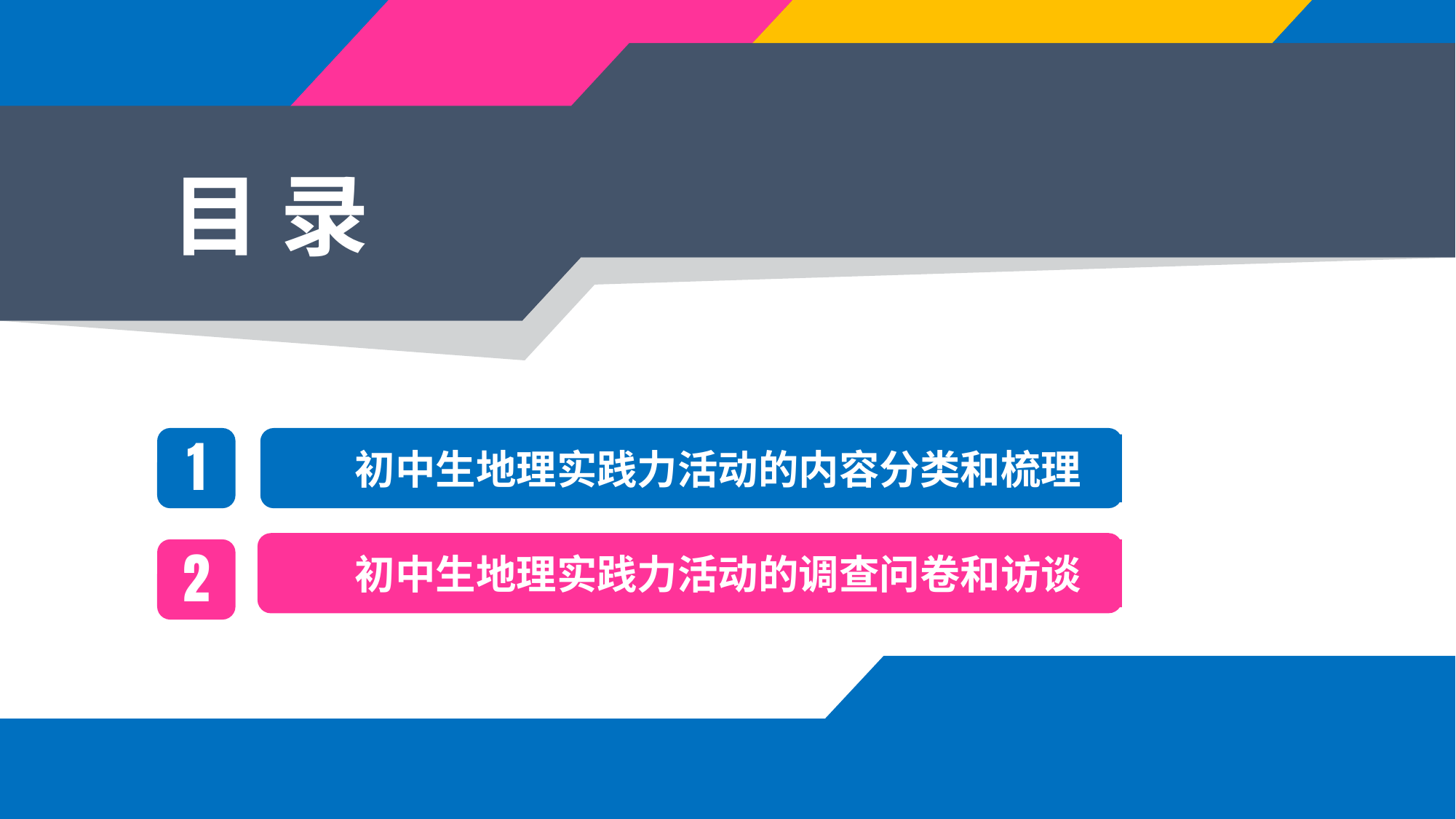

目 录

初中生地理实践力活动的内容分类和梳理
1

初中生地理实践力活动的调查问卷和访谈
2